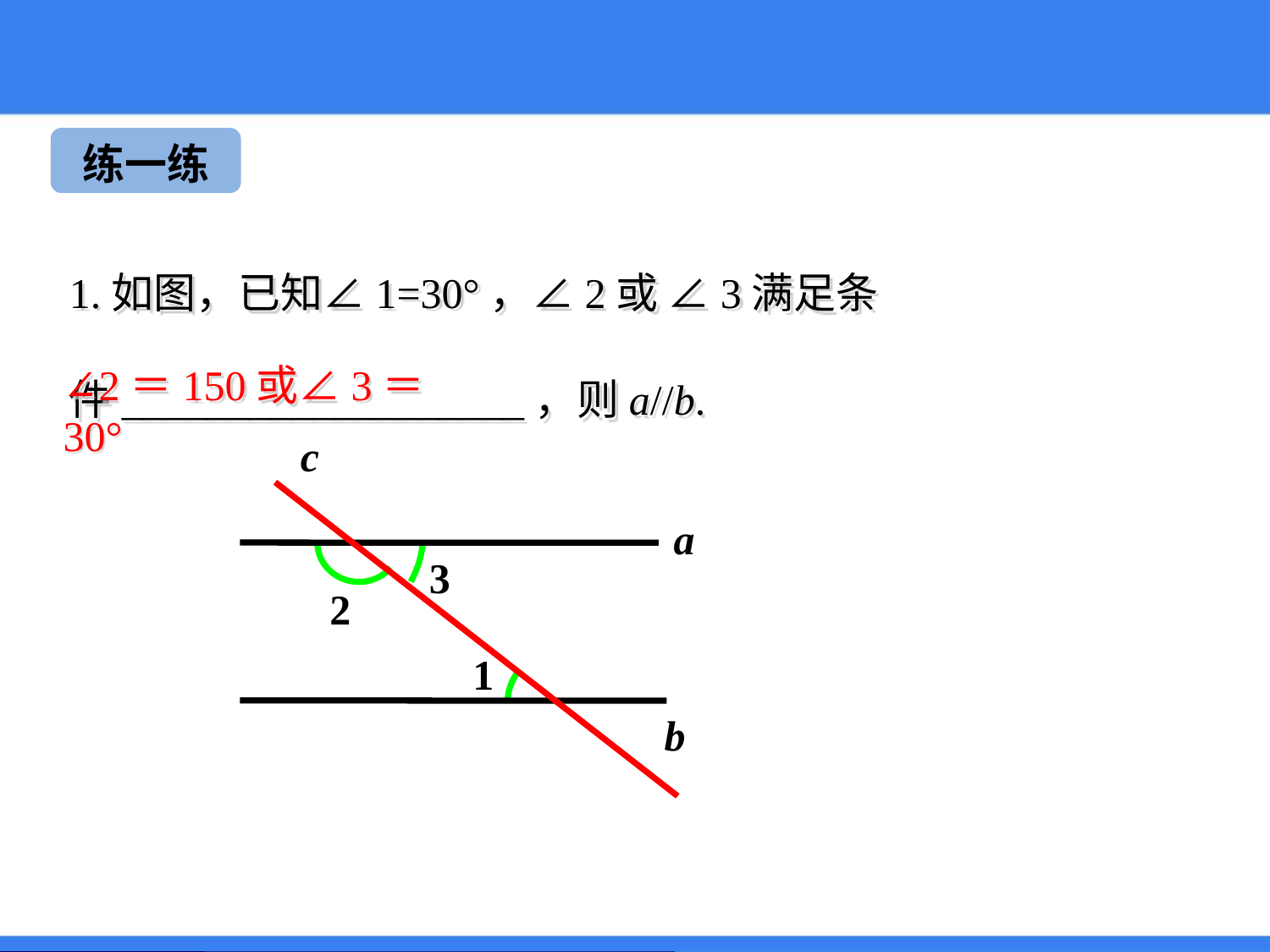

练一练
1.如图，已知∠1=30°，∠2或 ∠3满足条件___________________，则a//b.
∠2＝150或∠3＝30°
c

a

3
2
1

b